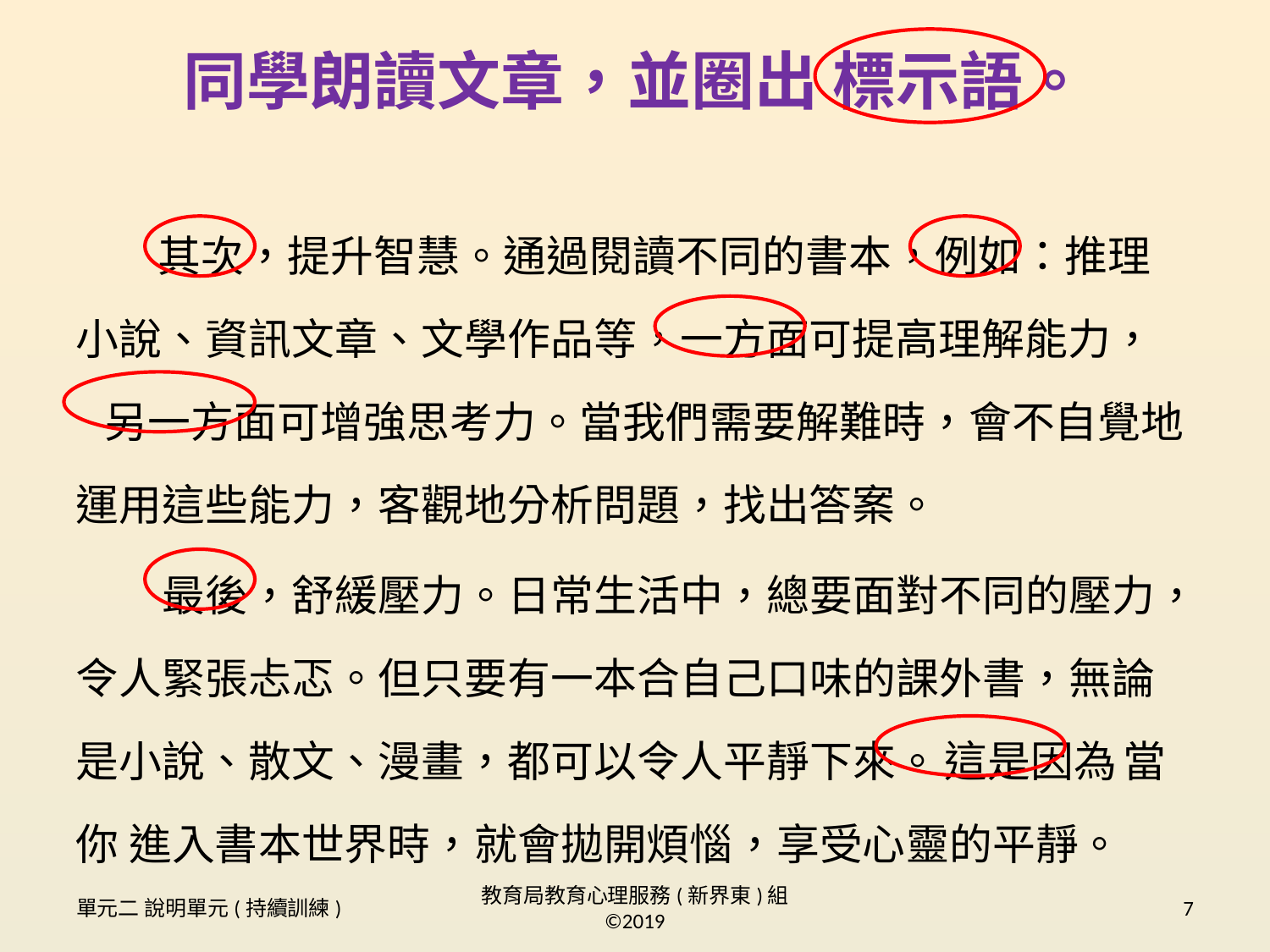

# 同學朗讀文章，並圈出 標示語。

　    其次，提升智慧。通過閱讀不同的書本，例如：推理   小說、資訊文章、文學作品等，一方面可提高理解能力，       另一方面可增強思考力。當我們需要解難時，會不自覺地運用這些能力，客觀地分析問題，找出答案。
　　最後，舒緩壓力。日常生活中，總要面對不同的壓力，令人緊張忐忑。但只要有一本合自己口味的課外書，無論是小說、散文、漫畫，都可以令人平靜下來。這是因為當你 進入書本世界時，就會拋開煩惱，享受心靈的平靜。

單元二 說明單元(持續訓練)
教育局教育心理服務(新界東)組 ©2019
7